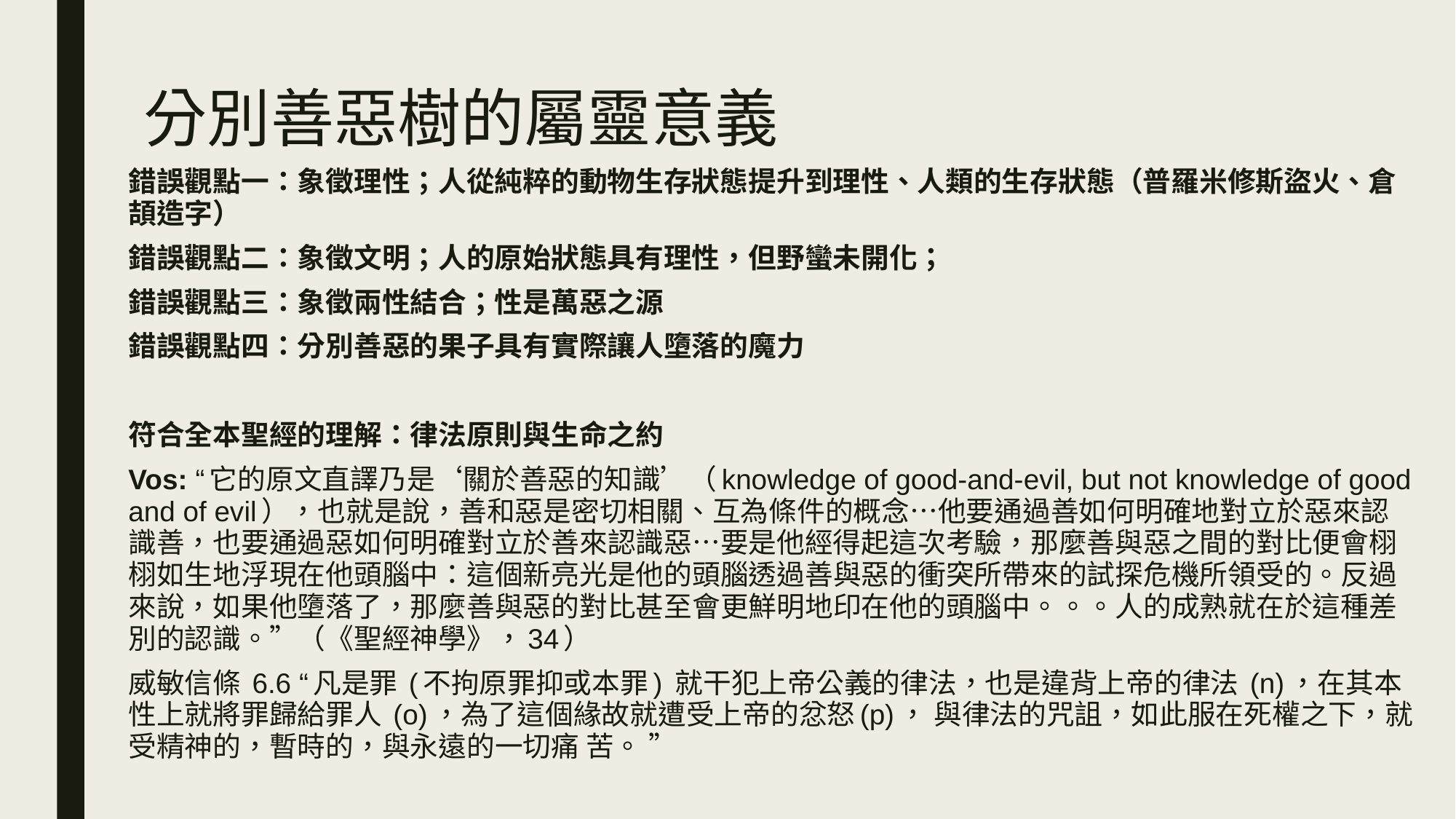

# 分別善惡樹的屬靈意義
錯誤觀點一：象徵理性；人從純粹的動物生存狀態提升到理性、人類的生存狀態（普羅米修斯盜火、倉頡造字）
錯誤觀點二：象徵文明；人的原始狀態具有理性，但野蠻未開化；
錯誤觀點三：象徵兩性結合；性是萬惡之源
錯誤觀點四：分別善惡的果子具有實際讓人墮落的魔力

符合全本聖經的理解：律法原則與生命之約
Vos: “它的原文直譯乃是‘關於善惡的知識’（knowledge of good-and-evil, but not knowledge of good and of evil），也就是說，善和惡是密切相關、互為條件的概念…他要通過善如何明確地對立於惡來認識善，也要通過惡如何明確對立於善來認識惡…要是他經得起這次考驗，那麼善與惡之間的對比便會栩栩如生地浮現在他頭腦中：這個新亮光是他的頭腦透過善與惡的衝突所帶來的試探危機所領受的。反過來說，如果他墮落了，那麼善與惡的對比甚至會更鮮明地印在他的頭腦中。。。人的成熟就在於這種差別的認識。”（《聖經神學》，34）
威敏信條 6.6 “凡是罪 (不拘原罪抑或本罪) 就干犯上帝公義的律法，也是違背上帝的律法 (n)，在其本性上就將罪歸給罪人 (o)，為了這個緣故就遭受上帝的忿怒(p)， 與律法的咒詛，如此服在死權之下，就受精神的，暫時的，與永遠的一切痛 苦。 ”